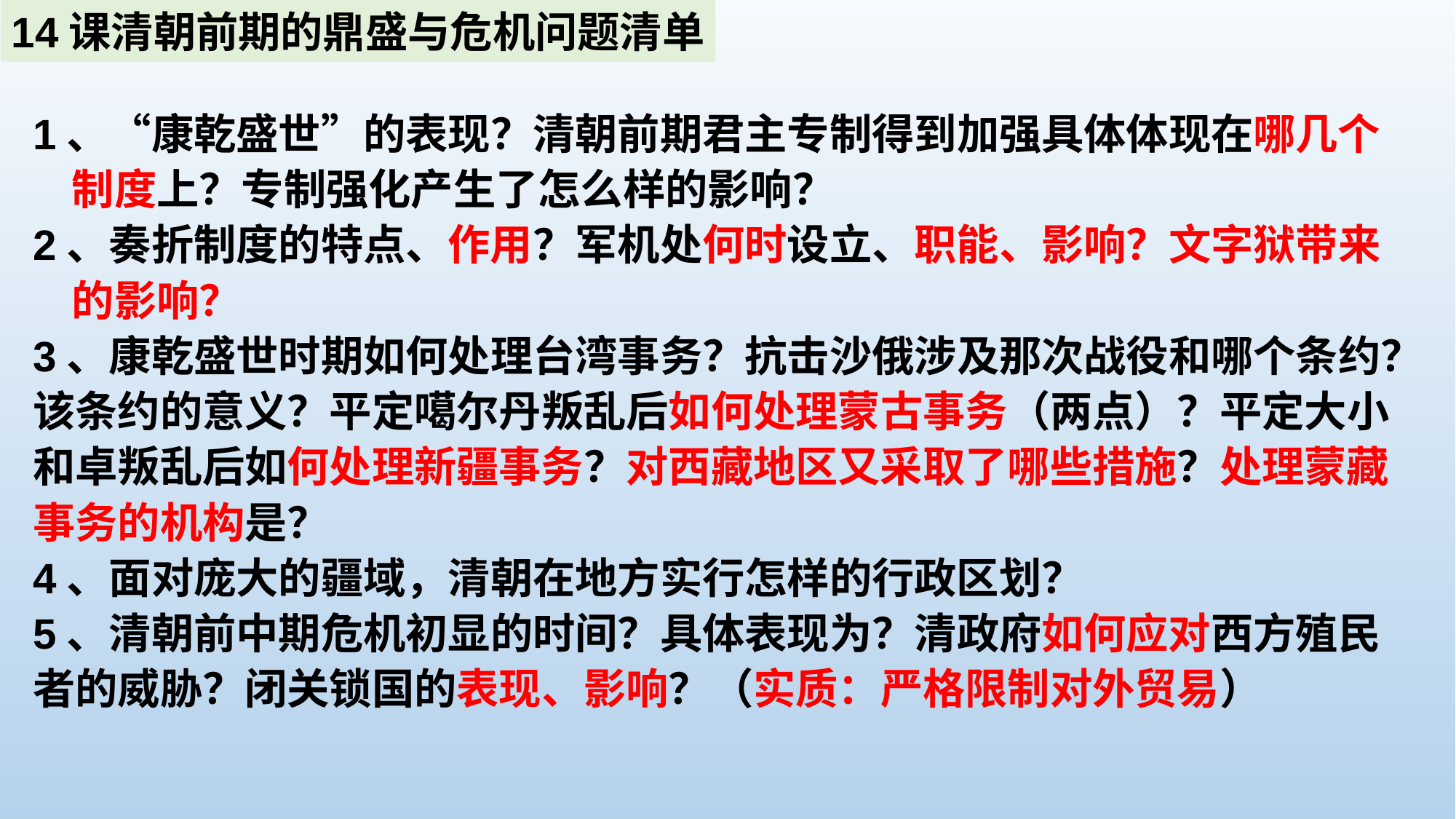

14课清朝前期的鼎盛与危机问题清单
1、“康乾盛世”的表现？清朝前期君主专制得到加强具体体现在哪几个
   制度上？专制强化产生了怎么样的影响？
2、奏折制度的特点、作用？军机处何时设立、职能、影响？文字狱带来
   的影响？
3、康乾盛世时期如何处理台湾事务？抗击沙俄涉及那次战役和哪个条约？该条约的意义？平定噶尔丹叛乱后如何处理蒙古事务（两点）？平定大小和卓叛乱后如何处理新疆事务？对西藏地区又采取了哪些措施？处理蒙藏事务的机构是？
4、面对庞大的疆域，清朝在地方实行怎样的行政区划？
5、清朝前中期危机初显的时间？具体表现为？清政府如何应对西方殖民者的威胁？闭关锁国的表现、影响？（实质：严格限制对外贸易）